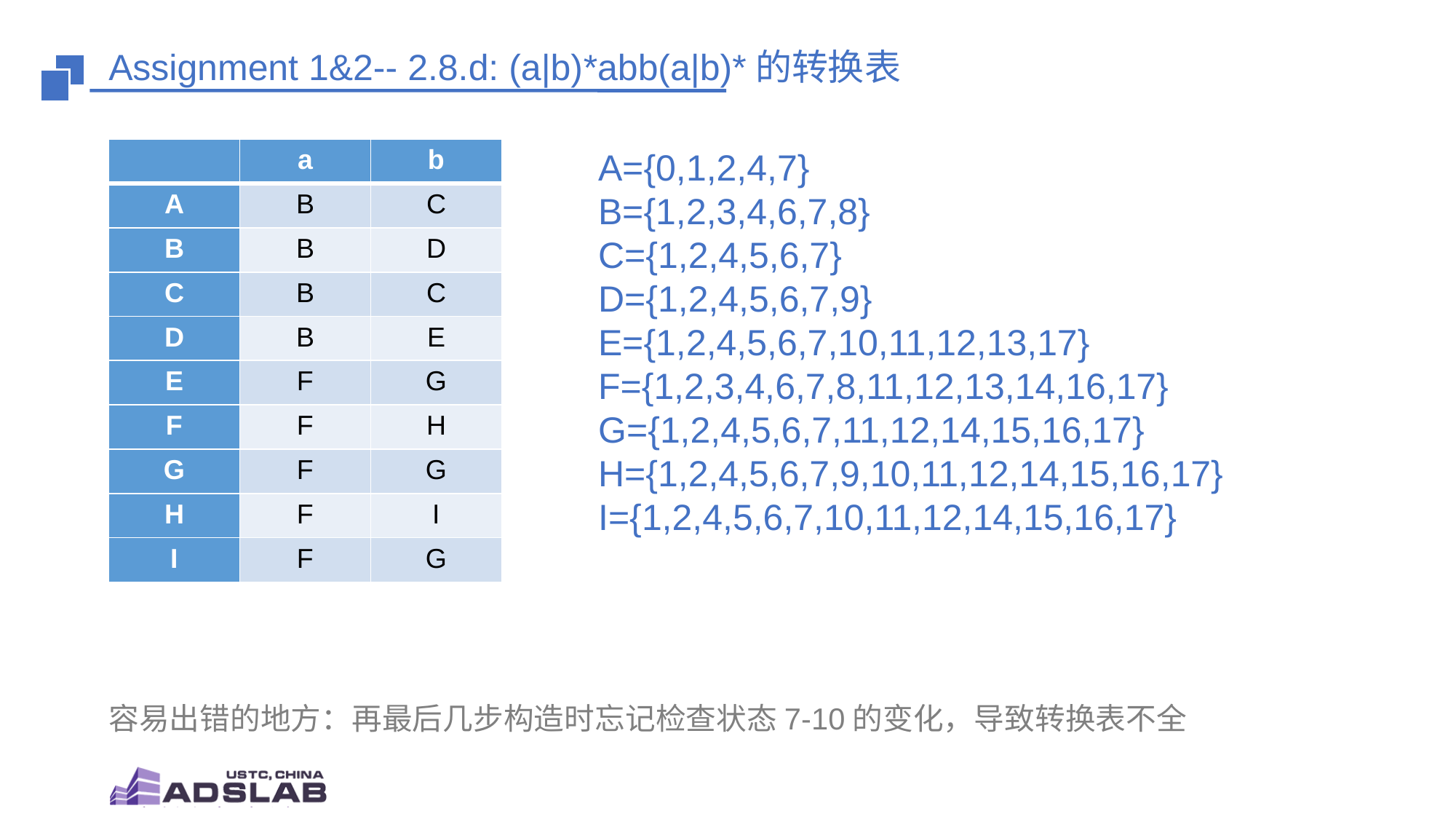

# Assignment 1&2-- 2.8.d: (a|b)*abb(a|b)*的转换表
|  | a | b |
| --- | --- | --- |
| A | B | C |
| B | B | D |
| C | B | C |
| D | B | E |
| E | F | G |
| F | F | H |
| G | F | G |
| H | F | I |
| I | F | G |
A={0,1,2,4,7}
B={1,2,3,4,6,7,8}
C={1,2,4,5,6,7}
D={1,2,4,5,6,7,9}
E={1,2,4,5,6,7,10,11,12,13,17}
F={1,2,3,4,6,7,8,11,12,13,14,16,17}
G={1,2,4,5,6,7,11,12,14,15,16,17}
H={1,2,4,5,6,7,9,10,11,12,14,15,16,17}
I={1,2,4,5,6,7,10,11,12,14,15,16,17}

容易出错的地方：再最后几步构造时忘记检查状态7-10的变化，导致转换表不全